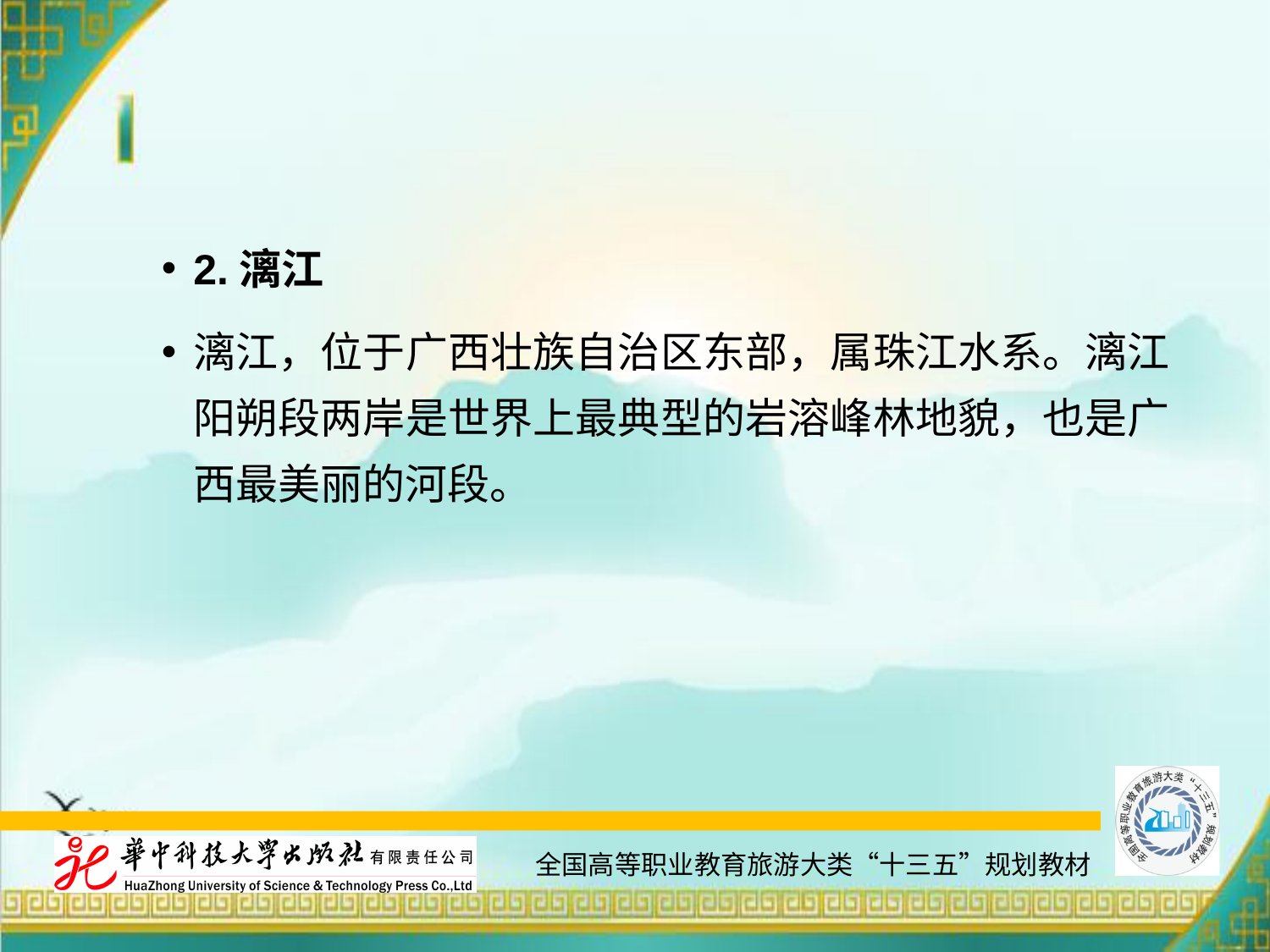

#
2.漓江
漓江，位于广西壮族自治区东部，属珠江水系。漓江阳朔段两岸是世界上最典型的岩溶峰林地貌，也是广西最美丽的河段。